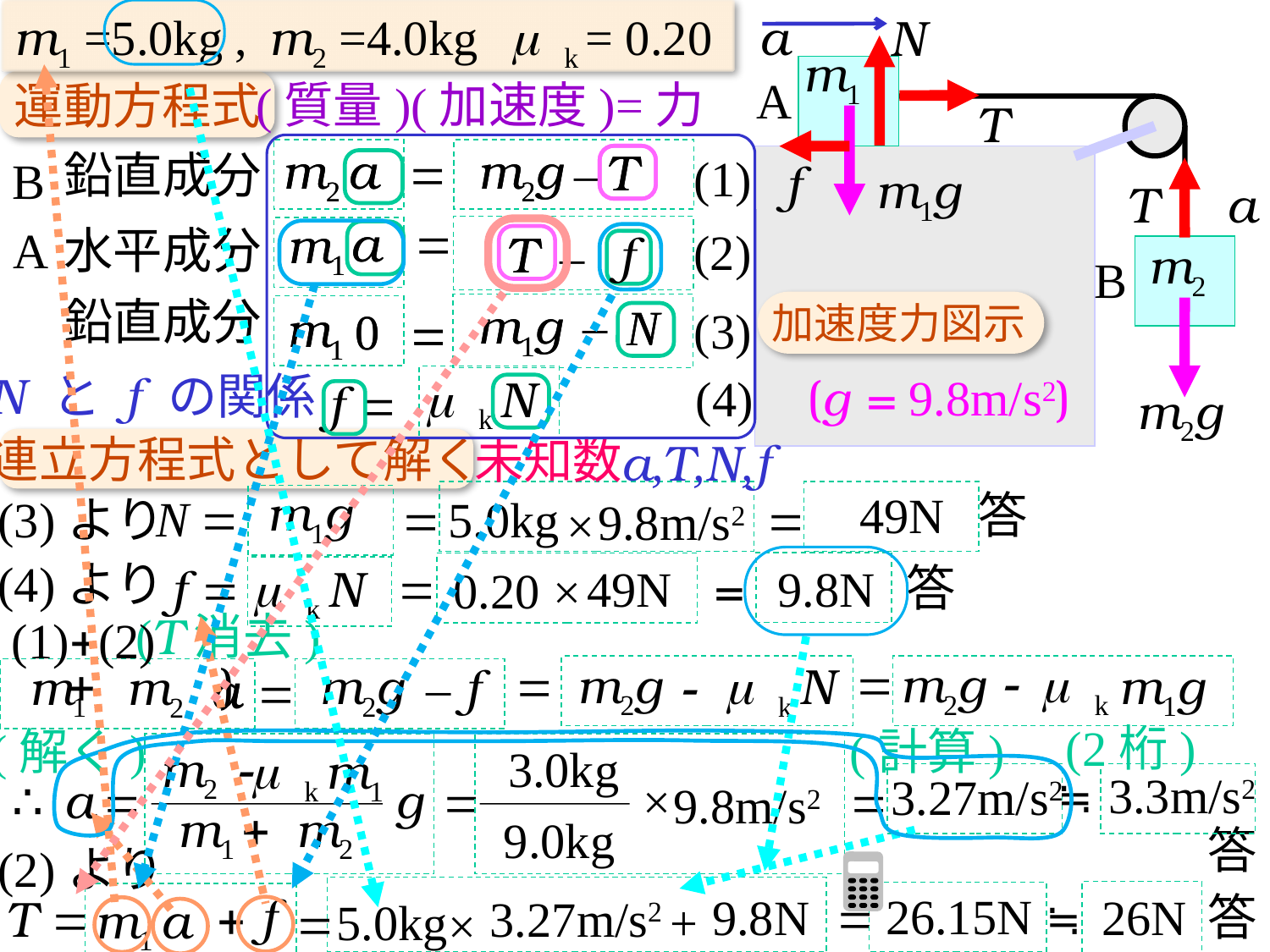

m1 =5.0kg ,
m2 =4.0kg
μ k = 0.20
a
N

m1

A
(質量)(加速度)=力
T

a
a
m2
m2
m2g
m2g
T
T
=
–
=
a
a
m1
m1
T
T
–
m1g
m1g
N
N
m1
m1
0
0
=

鉛直成分

(1)
B

f

m1g

a
T
A
水平成分
(2)

f
–

m2

B
鉛直成分
(3)

=

N と f の関係
(g = 9.8m/s2)
(4)
μ k N

f =
m2g

未知数
a,T,N,f
m1g
49N
答
N
=
(3)より
=

=

5.0kg
9.8m/s2

×
(4)より
答
=
49N
μ k N
 9.8N
f =
=

0.20
 ×

(T消去)
(1)+(2)
=
m2g − μ k
(     +     )
=
m2g
m1g
m2g
μ k N
m1
m2
– f
−
a
a
=

(2桁)
(解く)
(計算)
m2
3.0kg
−μ k m1

3.3m/s2
3.27m/s2
g
a
=

∴
=
=
≒
×
9.8m/s2
m1 + m2
9.0kg

答
求まった

運動方程式

加速度力図示

連立方程式として解く

(2)より

26.15N
 ≒
f
=
答
9.8N
26N
3.27m/s2

+
T =

m1 a

5.0kg
 +
=
×